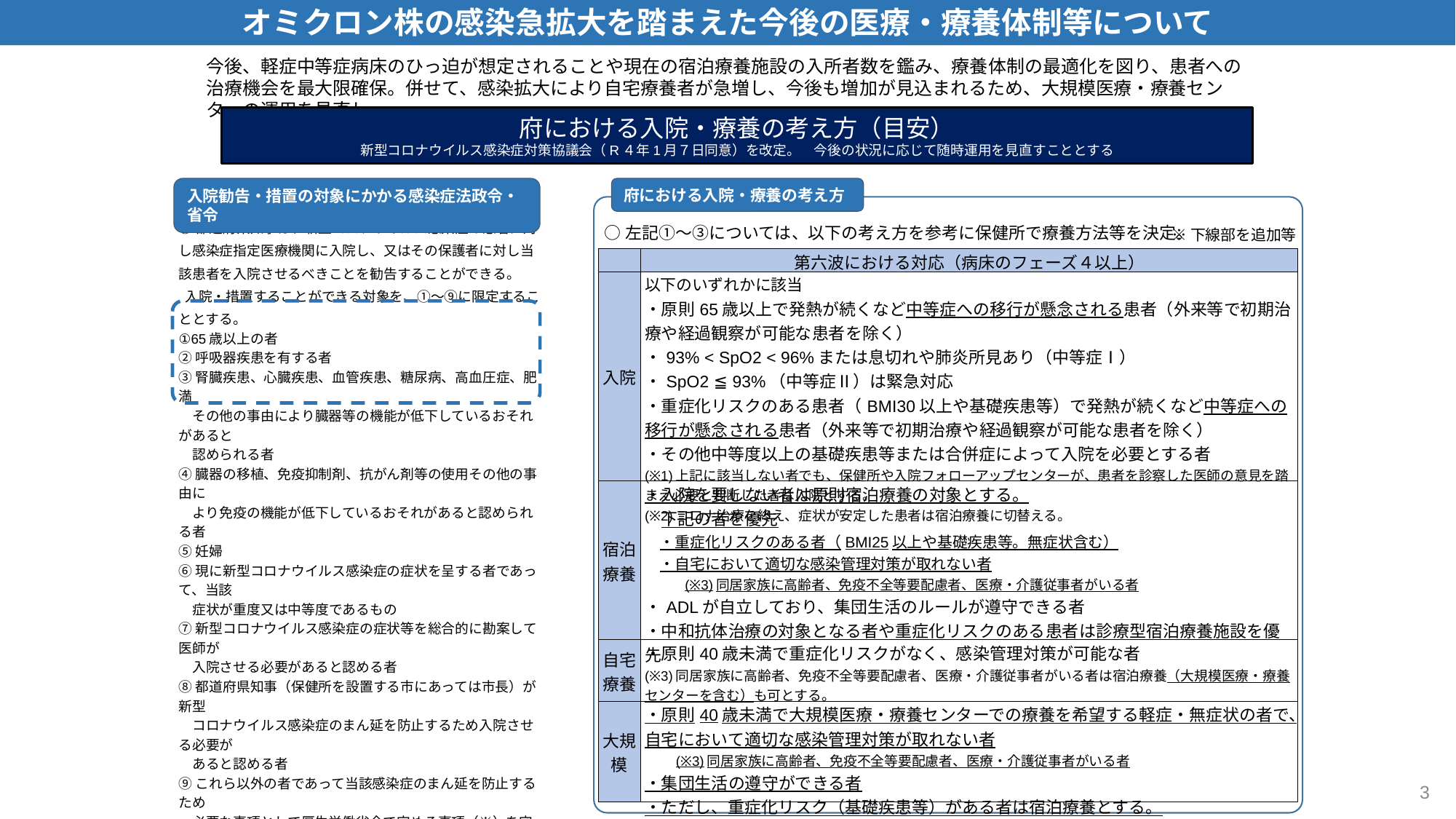

オミクロン株の感染急拡大を踏まえた今後の医療・療養体制等について
今後、軽症中等症病床のひっ迫が想定されることや現在の宿泊療養施設の入所者数を鑑み、療養体制の最適化を図り、患者への治療機会を最大限確保。併せて、感染拡大により自宅療養者が急増し、今後も増加が見込まれるため、大規模医療・療養センターの運用を見直し。
府における入院・療養の考え方（目安）
新型コロナウイルス感染症対策協議会（R４年1月７日同意）を改定。　今後の状況に応じて随時運用を見直すこととする
入院勧告・措置の対象にかかる感染症法政令・省令
府における入院・療養の考え方

○都道府県知事は、新型コロナウイルス感染症の患者に対し感染症指定医療機関に入院し、又はその保護者に対し当該患者を入院させるべきことを勧告することができる。
 入院・措置することができる対象を、①～⑨に限定することとする。
①65歳以上の者
②呼吸器疾患を有する者
③腎臓疾患、心臓疾患、血管疾患、糖尿病、高血圧症、肥満
　その他の事由により臓器等の機能が低下しているおそれがあると
　認められる者
④臓器の移植、免疫抑制剤、抗がん剤等の使用その他の事由に
　より免疫の機能が低下しているおそれがあると認められる者
⑤妊婦
⑥現に新型コロナウイルス感染症の症状を呈する者であって、当該
　症状が重度又は中等度であるもの
⑦新型コロナウイルス感染症の症状等を総合的に勘案して医師が
　入院させる必要があると認める者
⑧都道府県知事（保健所を設置する市にあっては市長）が新型
　コロナウイルス感染症のまん延を防止するため入院させる必要が
　あると認める者
⑨これら以外の者であって当該感染症のまん延を防止するため
　必要な事項として厚生労働省令で定める事項（※）を守ること
　に同意しないもの
（※）指定された期間、内容、方法及び頻度で健康状態を報告すること。
　　　 　指定された期間、場所から外出しないこと
　　　 　新型コロナウイルス感染症のまん延を防止するため必要があると認められる事項
○左記①～③については、以下の考え方を参考に保健所で療養方法等を決定。
※下線部を追加等
|  | 第六波における対応（病床のフェーズ４以上） |
| --- | --- |
| 入院 | 以下のいずれかに該当 ・原則65歳以上で発熱が続くなど中等症への移行が懸念される患者（外来等で初期治療や経過観察が可能な患者を除く） ・93% < SpO2 < 96%または息切れや肺炎所見あり（中等症Ⅰ） ・SpO2 ≦ 93%（中等症Ⅱ）は緊急対応 ・重症化リスクのある患者（BMI30以上や基礎疾患等）で発熱が続くなど中等症への移行が懸念される患者（外来等で初期治療や経過観察が可能な患者を除く） ・その他中等度以上の基礎疾患等または合併症によって入院を必要とする者 (※1)上記に該当しない者でも、保健所や入院フォローアップセンターが、患者を診察した医師の意見を踏まえ必要と判断した者は入院とする。 (※2)コロナ治療を終え、症状が安定した患者は宿泊療養に切替える。 |
| 宿泊 療養 | ・入院を要しない者は原則宿泊療養の対象とする。 　下記の者を優先 　・重症化リスクのある者（BMI25以上や基礎疾患等。無症状含む） 　・自宅において適切な感染管理対策が取れない者 　　　(※3)同居家族に高齢者、免疫不全等要配慮者、医療・介護従事者がいる者 ・ADLが自立しており、集団生活のルールが遵守できる者 ・中和抗体治療の対象となる者や重症化リスクのある患者は診療型宿泊療養施設を優先 |
| 自宅 療養 | ・原則40歳未満で重症化リスクがなく、感染管理対策が可能な者 (※3)同居家族に高齢者、免疫不全等要配慮者、医療・介護従事者がいる者は宿泊療養（大規模医療・療養センターを含む）も可とする。 |
| 大規模 | ・原則40歳未満で大規模医療・療養センターでの療養を希望する軽症・無症状の者で、自宅において適切な感染管理対策が取れない者 　　(※3)同居家族に高齢者、免疫不全等要配慮者、医療・介護従事者がいる者 ・集団生活の遵守ができる者 ・ただし、重症化リスク（基礎疾患等）がある者は宿泊療養とする。 |

3